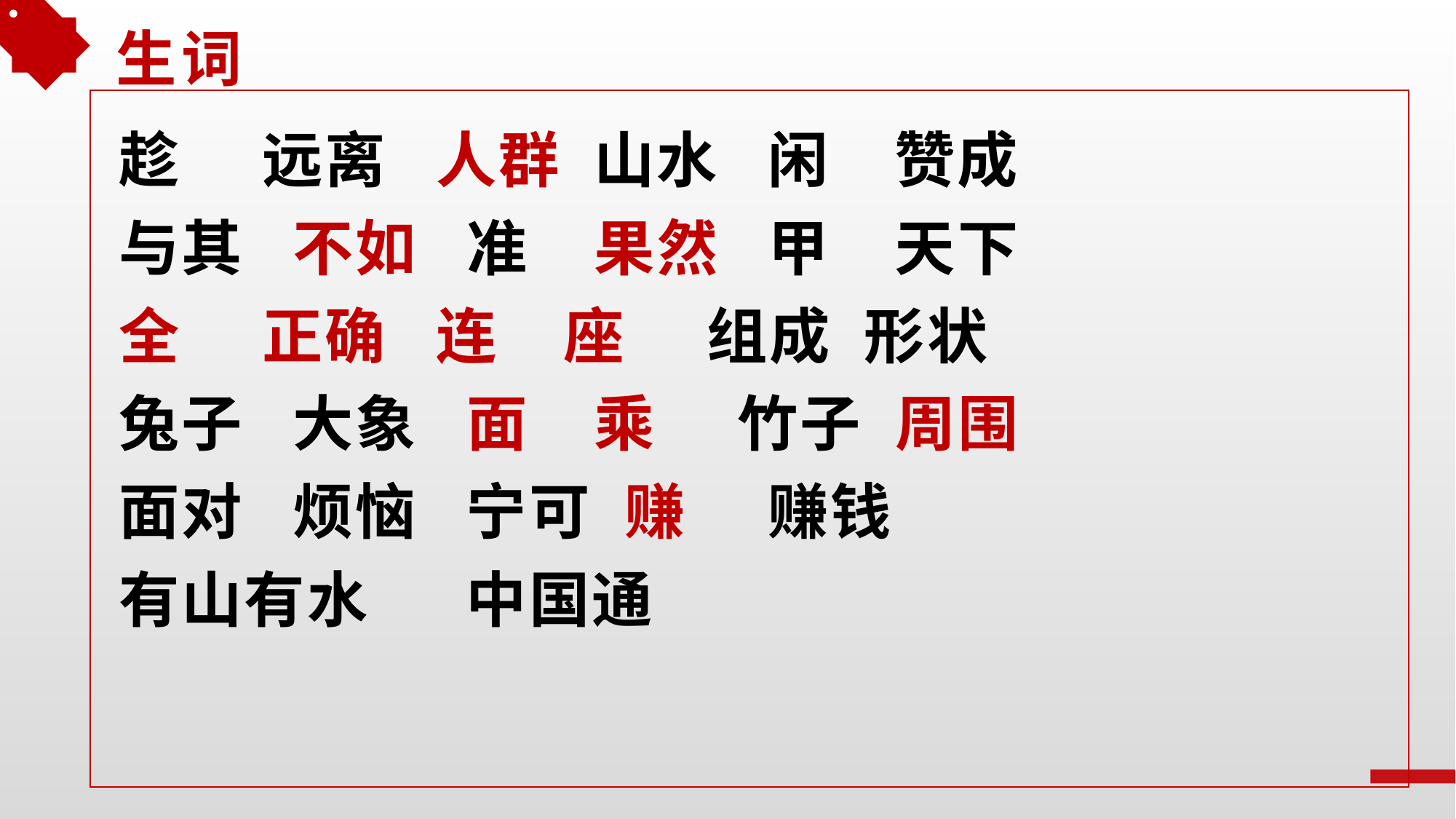

生词

趁     远离   人群  山水   闲    赞成
与其   不如   准    果然   甲    天下
全     正确   连    座     组成  形状
兔子   大象   面    乘     竹子  周围
面对   烦恼   宁可  赚     赚钱
有山有水      中国通